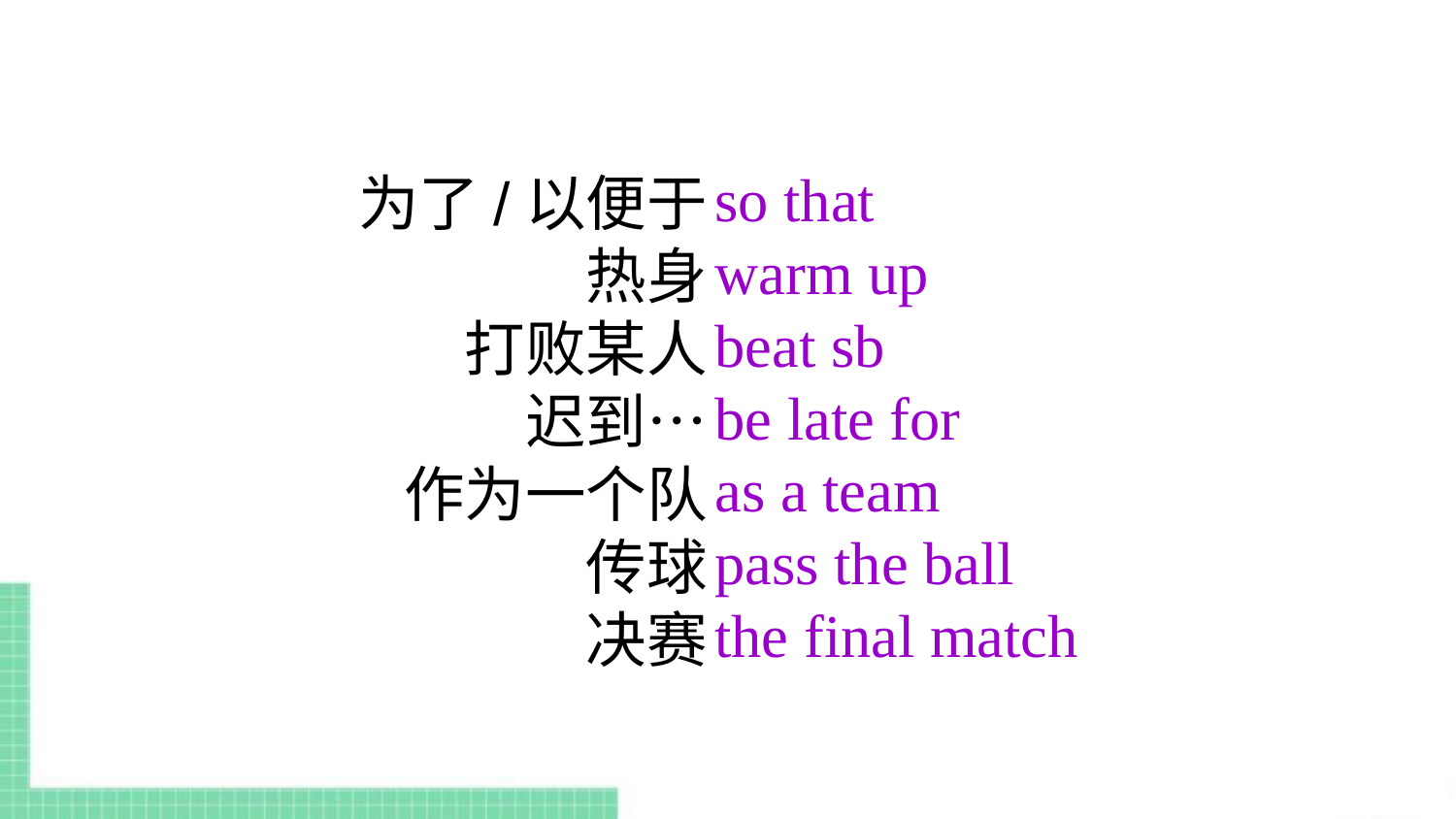

so that
      warm up
      beat sb
      be late for
      as a team
      pass the ball
      the final match
为了/以便于
热身
打败某人
迟到…
作为一个队
传球
决赛